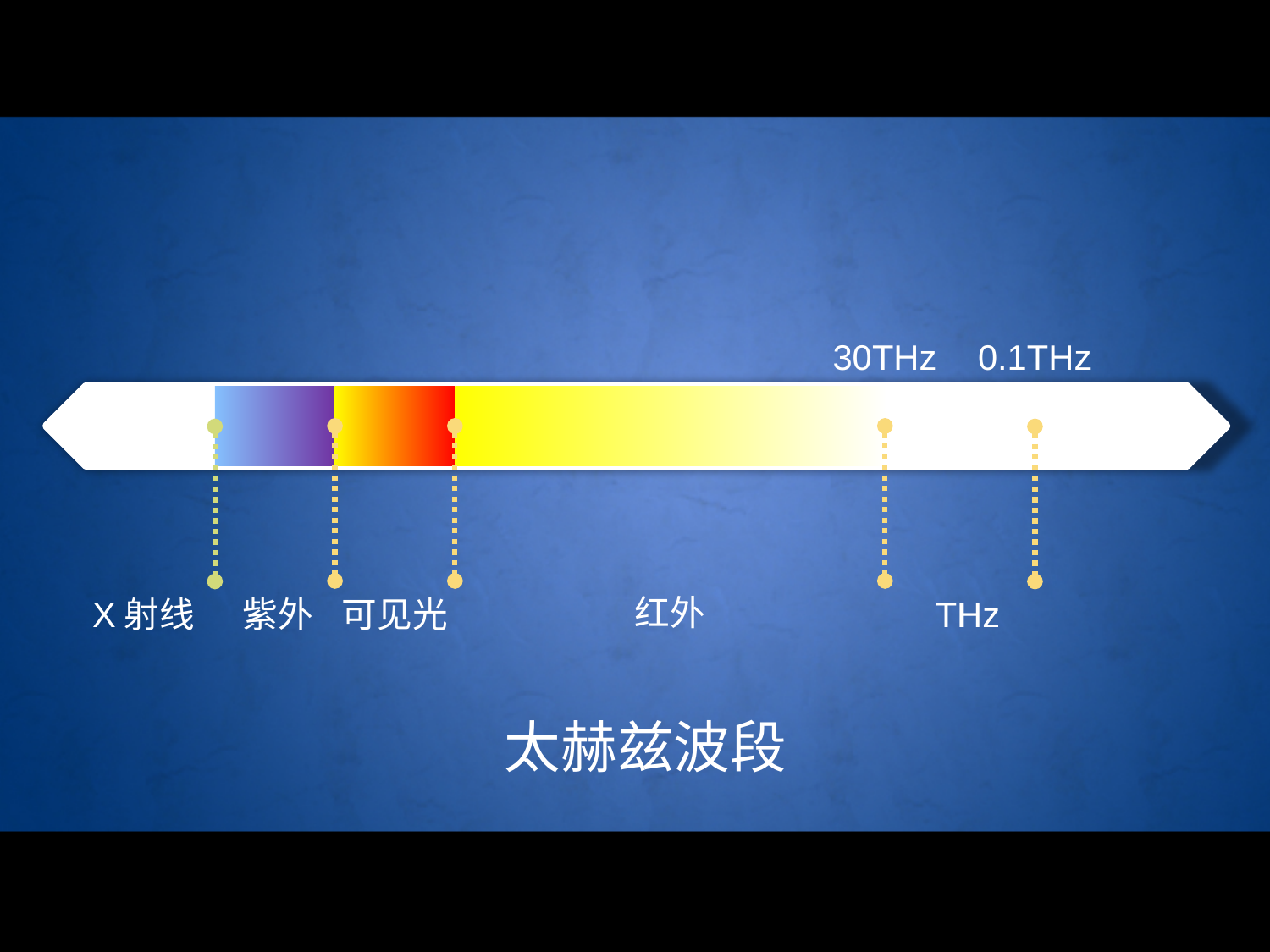

30THz
0.1THz

红外
X射线
紫外
可见光
THz
太赫兹波段